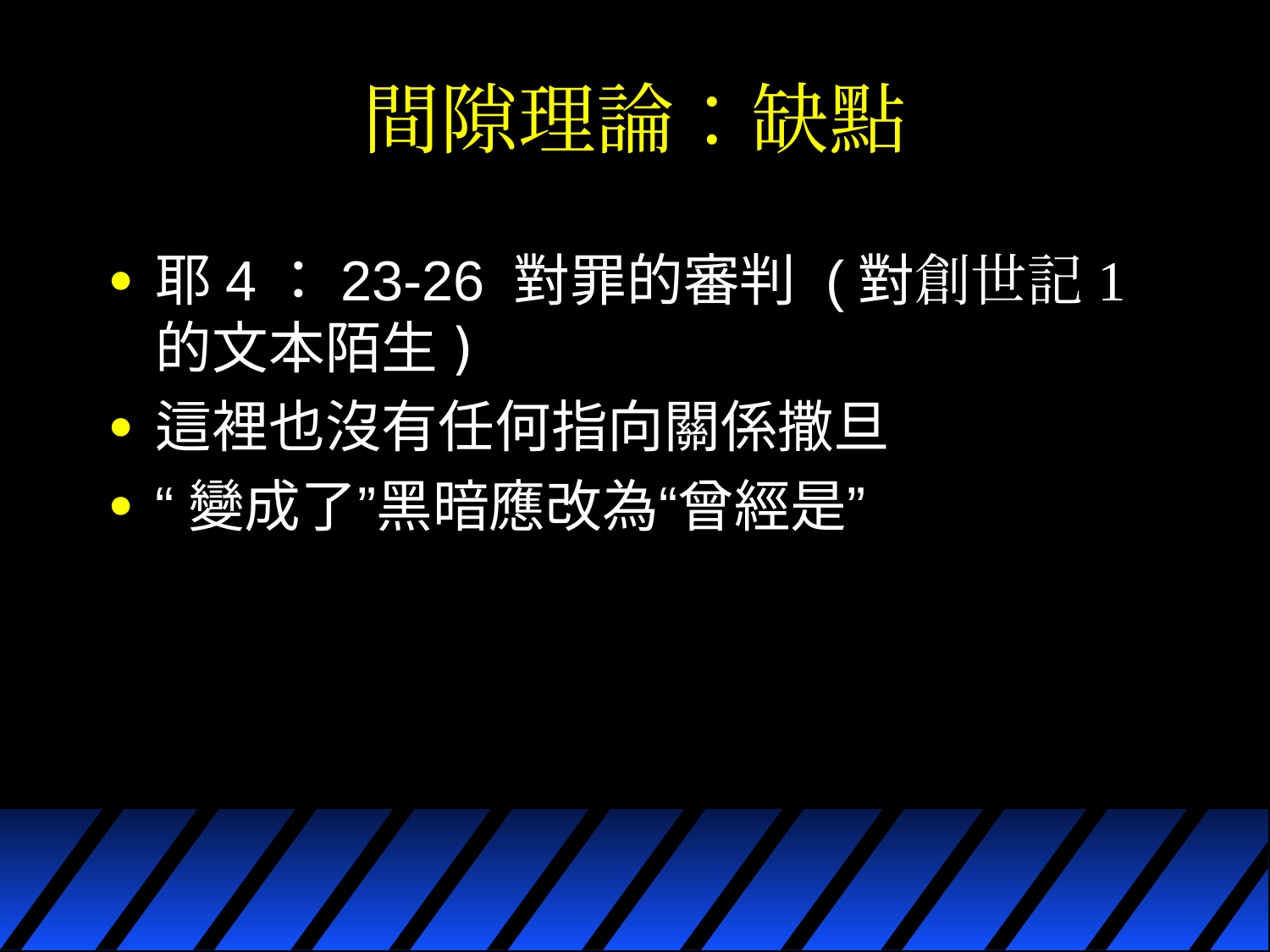

# 間隙理論：缺點
耶4：23-26 對罪的審判 (對創世記1的文本陌生)
這裡也沒有任何指向關係撒旦
“變成了”黑暗應改為“曾經是”